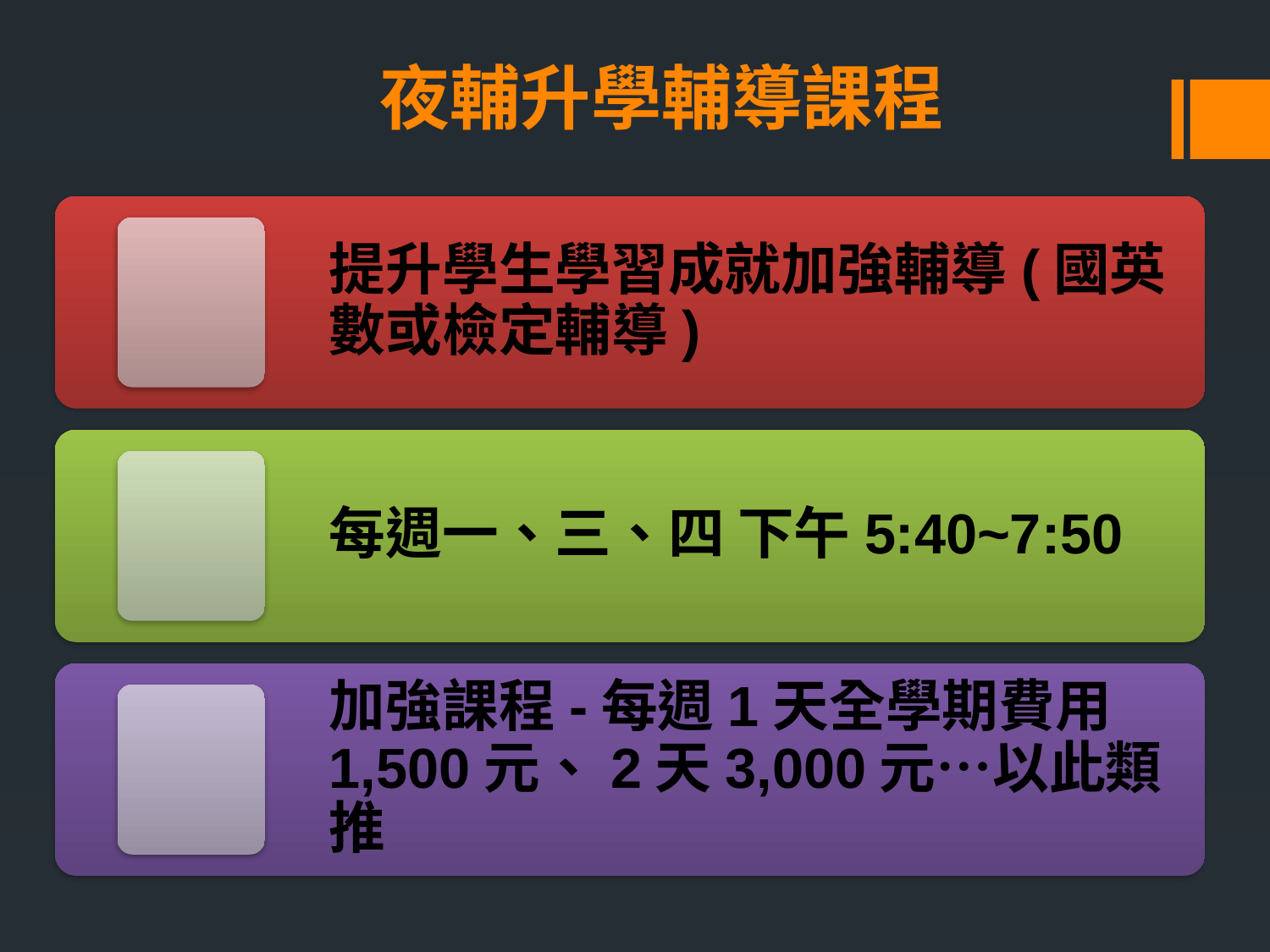

夜輔升學輔導課程
提升學生學習成就加強輔導(國英數或檢定輔導)
每週一、三、四 下午5:40~7:50
加強課程-每週1天全學期費用1,500元、2天3,000元…以此類推